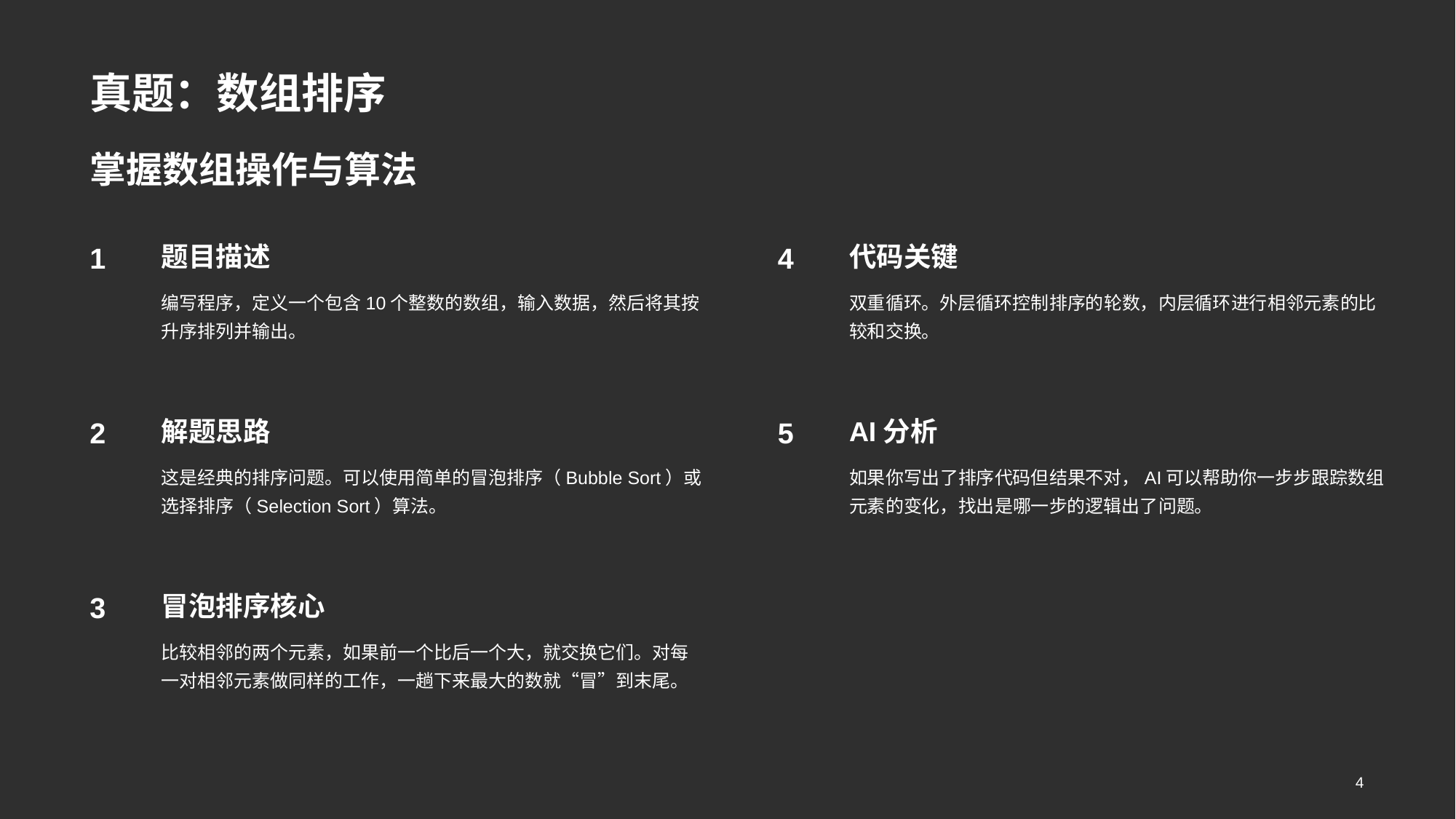

真题：数组排序
掌握数组操作与算法
1
题目描述
编写程序，定义一个包含10个整数的数组，输入数据，然后将其按升序排列并输出。
4
代码关键
双重循环。外层循环控制排序的轮数，内层循环进行相邻元素的比较和交换。
2
解题思路
这是经典的排序问题。可以使用简单的冒泡排序（Bubble Sort）或选择排序（Selection Sort）算法。
5
AI分析
如果你写出了排序代码但结果不对，AI可以帮助你一步步跟踪数组元素的变化，找出是哪一步的逻辑出了问题。
3
冒泡排序核心
比较相邻的两个元素，如果前一个比后一个大，就交换它们。对每一对相邻元素做同样的工作，一趟下来最大的数就“冒”到末尾。
4